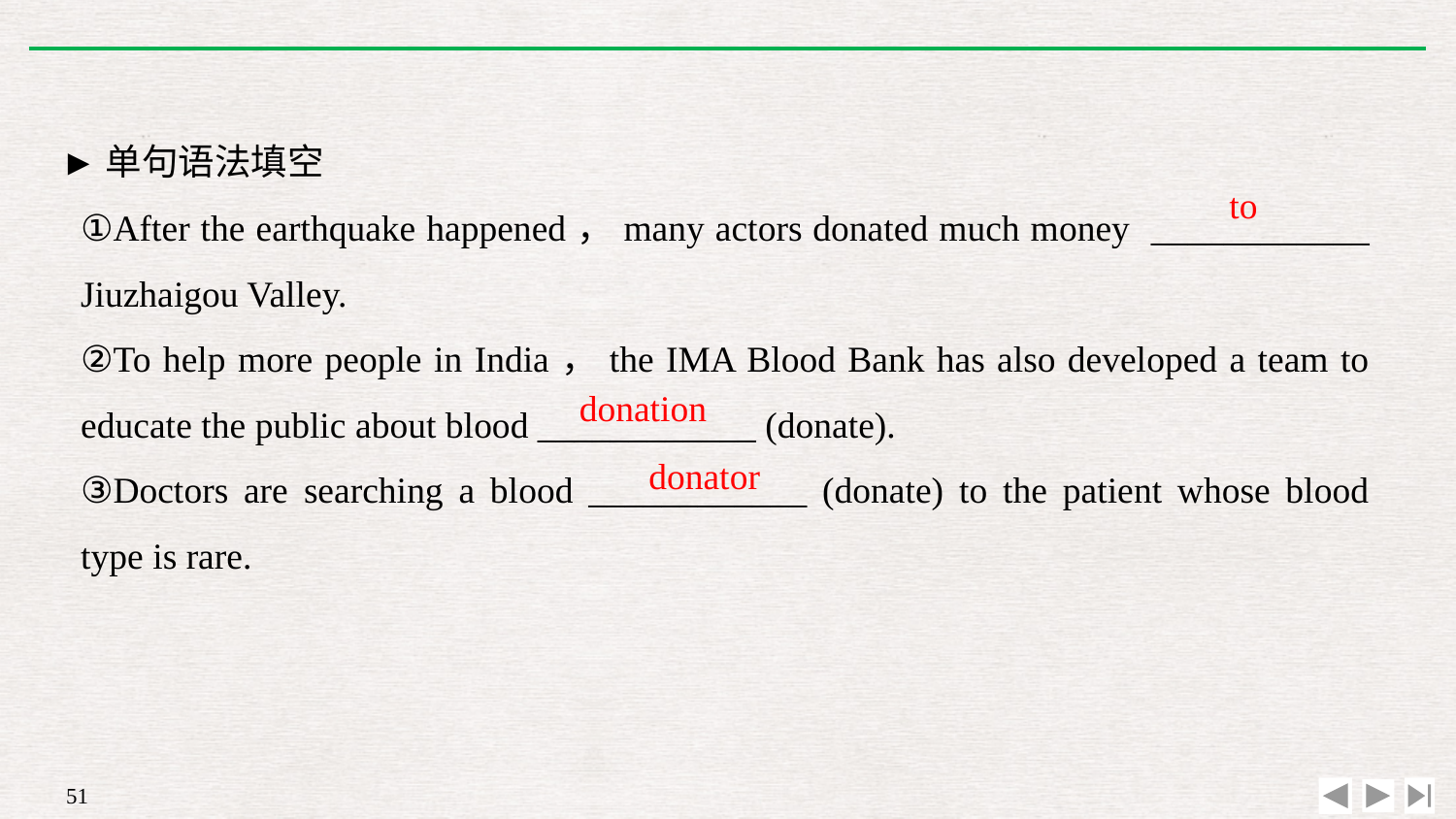

►单句语法填空
to
①After the earthquake happened，many actors donated much money  ____________ Jiuzhaigou Valley.
②To help more people in India，the IMA Blood Bank has also developed a team to educate the public about blood ____________ (donate).
③Doctors are searching a blood ____________ (donate) to the patient whose blood type is rare.
donation
donator